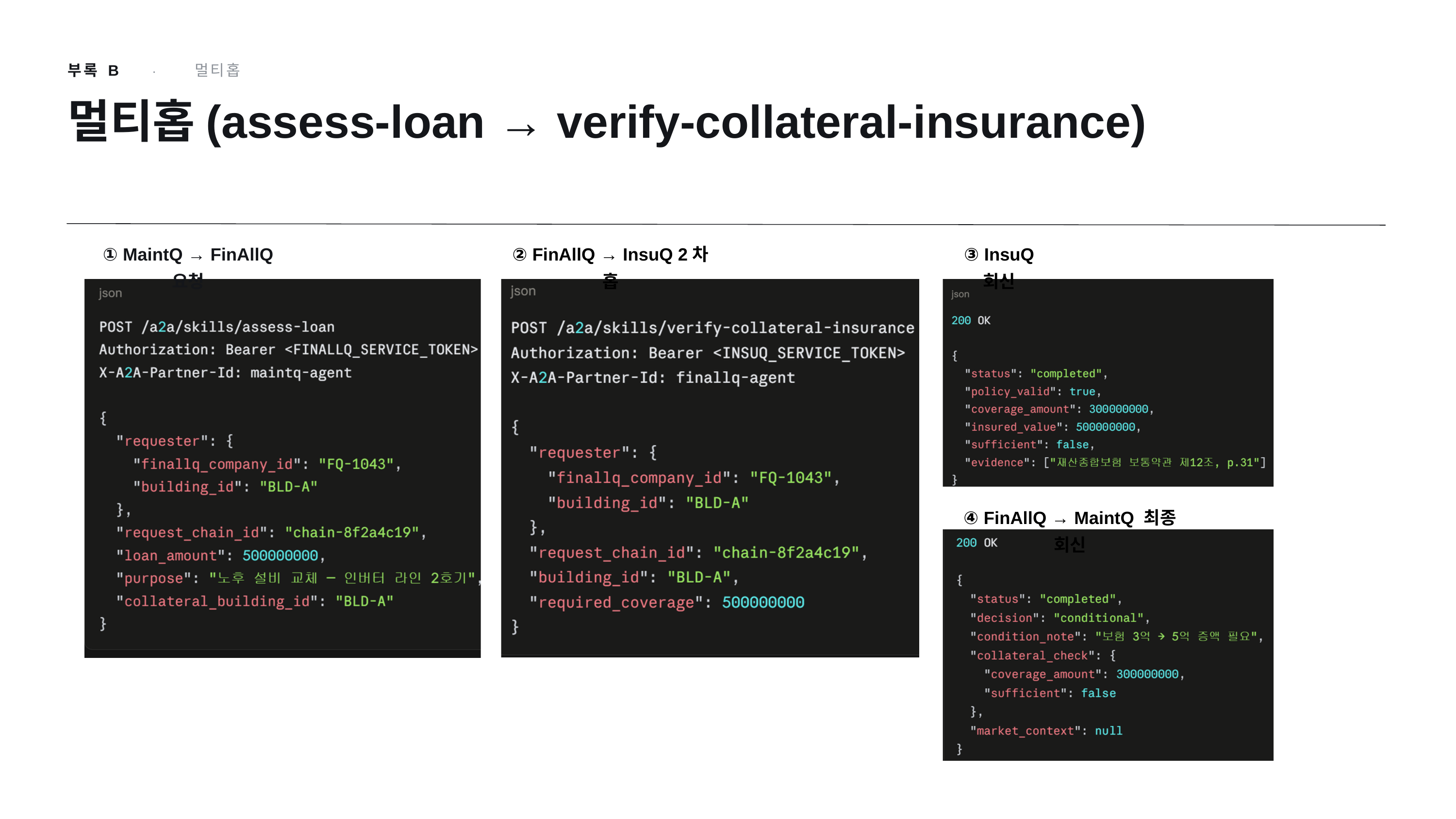

부록 B   ·   멀티홉
멀티홉(assess-loan → verify-collateral-insurance)

① MaintQ → FinAllQ 요청
② FinAllQ → InsuQ 2차 홉
③ InsuQ 회신

④ FinAllQ → MaintQ 최종 회신